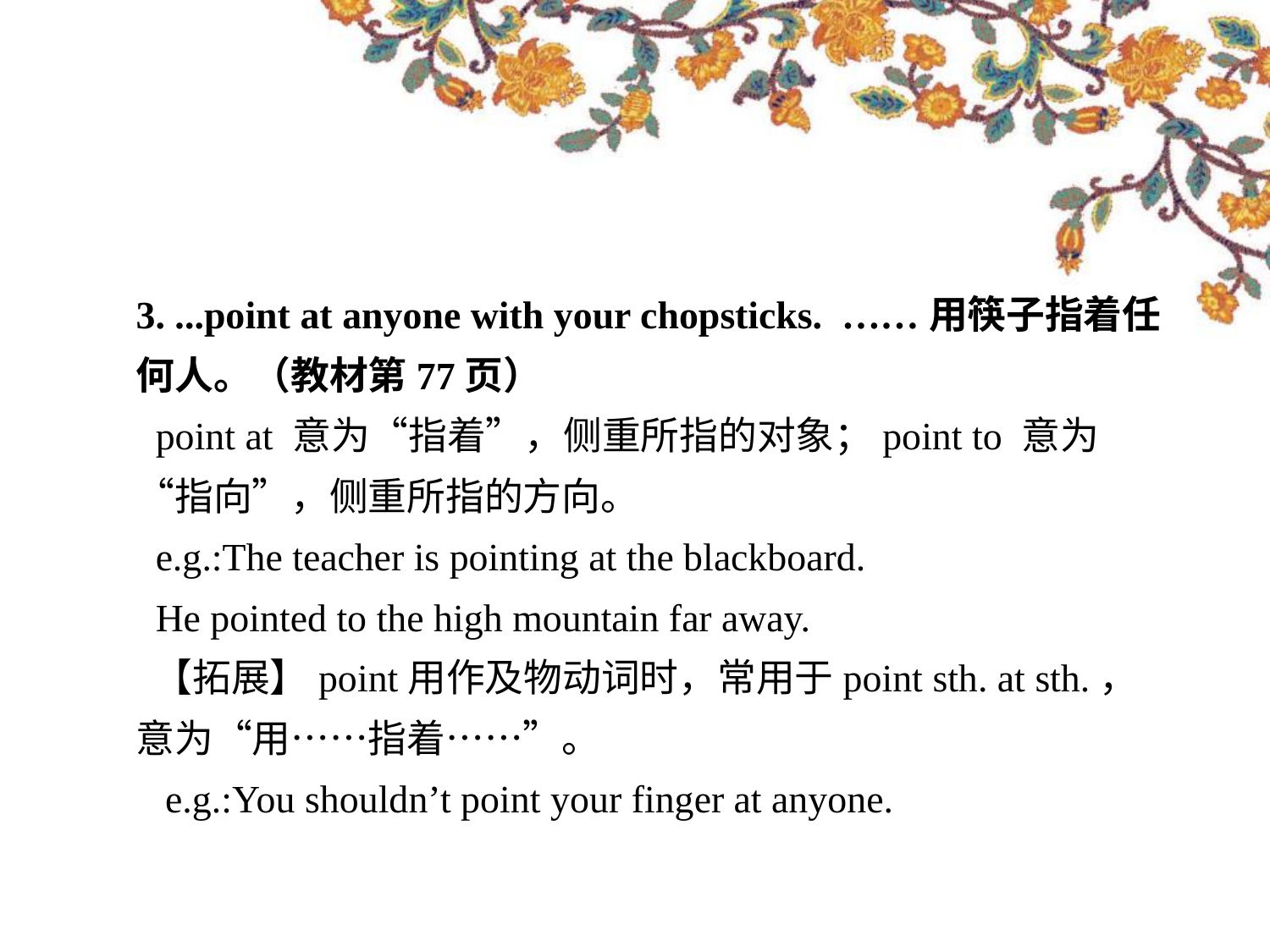

3. ...point at anyone with your chopsticks.  ……用筷子指着任何人。（教材第77页）
  point at 意为“指着”，侧重所指的对象；point to 意为“指向”，侧重所指的方向。
  e.g.:The teacher is pointing at the blackboard.
  He pointed to the high mountain far away.
 【拓展】point用作及物动词时，常用于point sth. at sth.，意为“用……指着……”。
   e.g.:You shouldn’t point your finger at anyone.